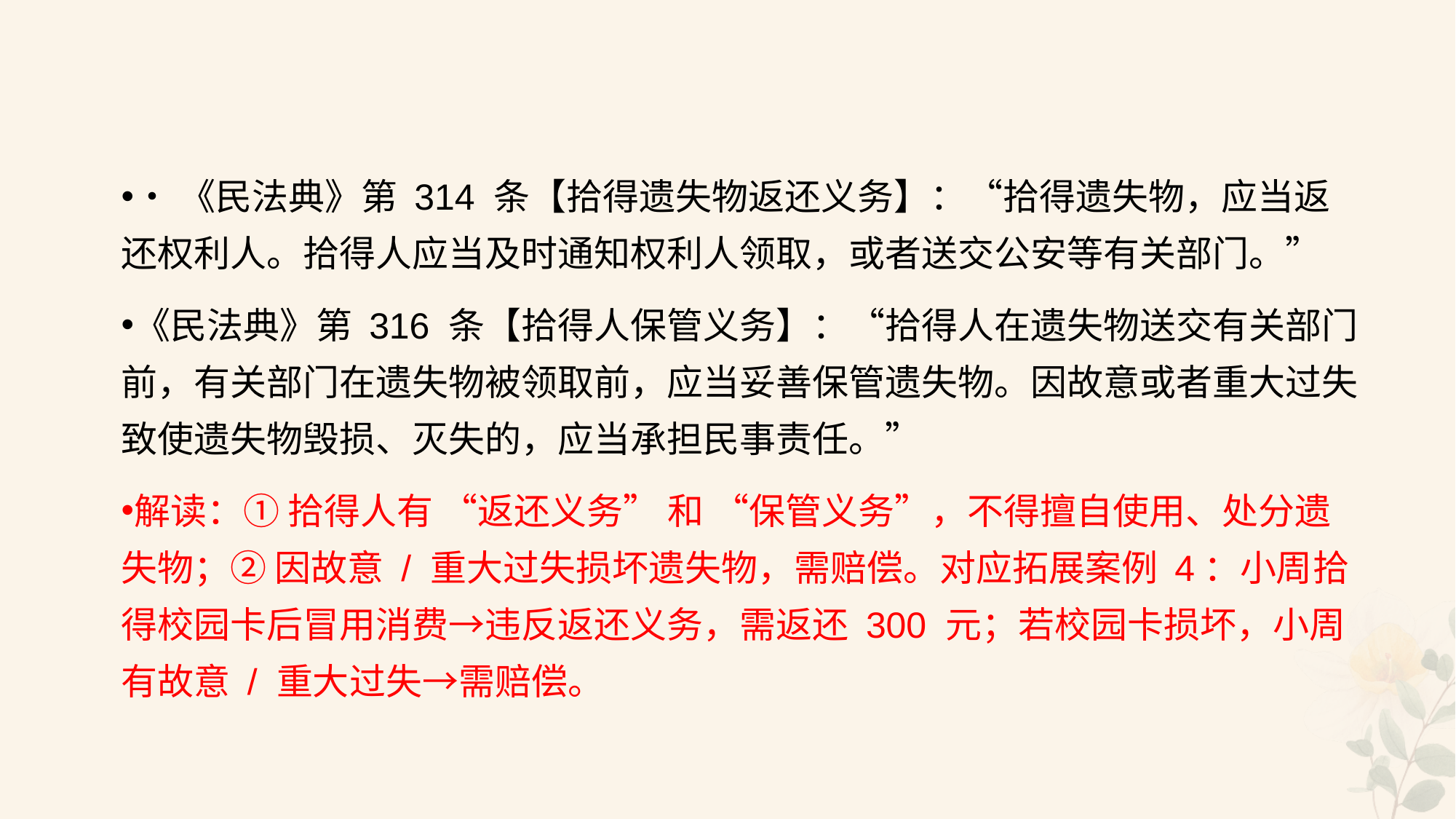

#
•《民法典》第 314 条【拾得遗失物返还义务】：“拾得遗失物，应当返还权利人。拾得人应当及时通知权利人领取，或者送交公安等有关部门。”
《民法典》第 316 条【拾得人保管义务】：“拾得人在遗失物送交有关部门前，有关部门在遗失物被领取前，应当妥善保管遗失物。因故意或者重大过失致使遗失物毁损、灭失的，应当承担民事责任。”
解读：① 拾得人有 “返还义务” 和 “保管义务”，不得擅自使用、处分遗失物；② 因故意 / 重大过失损坏遗失物，需赔偿。对应拓展案例 4：小周拾得校园卡后冒用消费→违反返还义务，需返还 300 元；若校园卡损坏，小周有故意 / 重大过失→需赔偿。